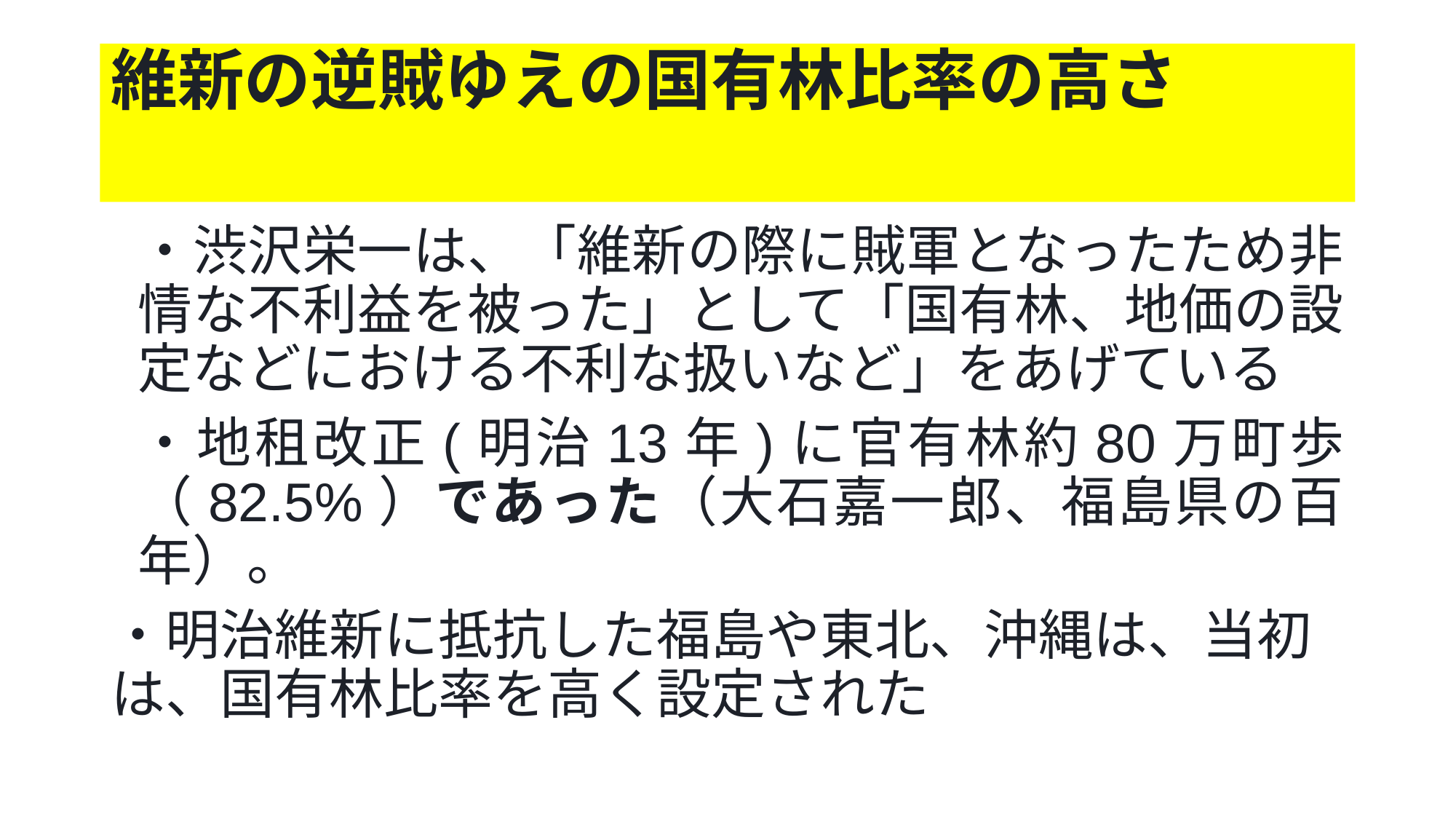

# 維新の逆賊ゆえの国有林比率の高さ
・渋沢栄一は、「維新の際に賊軍となったため非情な不利益を被った」として「国有林、地価の設定などにおける不利な扱いなど」をあげている
・地租改正(明治13年)に官有林約80万町歩（82.5%）であった（大石嘉一郎、福島県の百年）。
・明治維新に抵抗した福島や東北、沖縄は、当初は、国有林比率を高く設定された